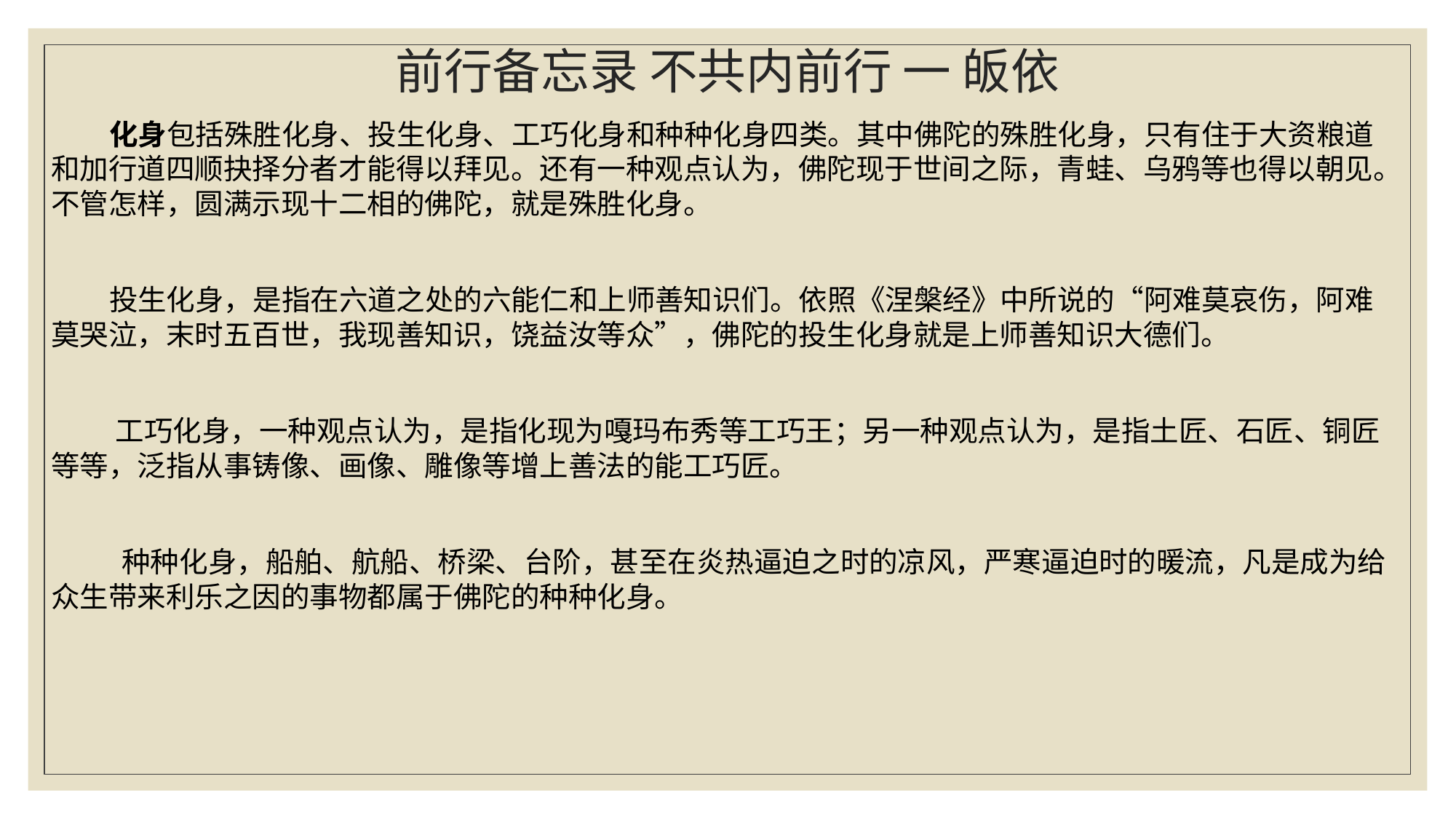

# 前行备忘录 不共内前行 一 皈依
        化身包括殊胜化身、投生化身、工巧化身和种种化身四类。其中佛陀的殊胜化身，只有住于大资粮道和加行道四顺抉择分者才能得以拜见。还有一种观点认为，佛陀现于世间之际，青蛙、乌鸦等也得以朝见。不管怎样，圆满示现十二相的佛陀，就是殊胜化身。

        投生化身，是指在六道之处的六能仁和上师善知识们。依照《涅槃经》中所说的“阿难莫哀伤，阿难莫哭泣，末时五百世，我现善知识，饶益汝等众”，佛陀的投生化身就是上师善知识大德们。

         工巧化身，一种观点认为，是指化现为嘎玛布秀等工巧王；另一种观点认为，是指土匠、石匠、铜匠等等，泛指从事铸像、画像、雕像等增上善法的能工巧匠。

          种种化身，船舶、航船、桥梁、台阶，甚至在炎热逼迫之时的凉风，严寒逼迫时的暖流，凡是成为给众生带来利乐之因的事物都属于佛陀的种种化身。